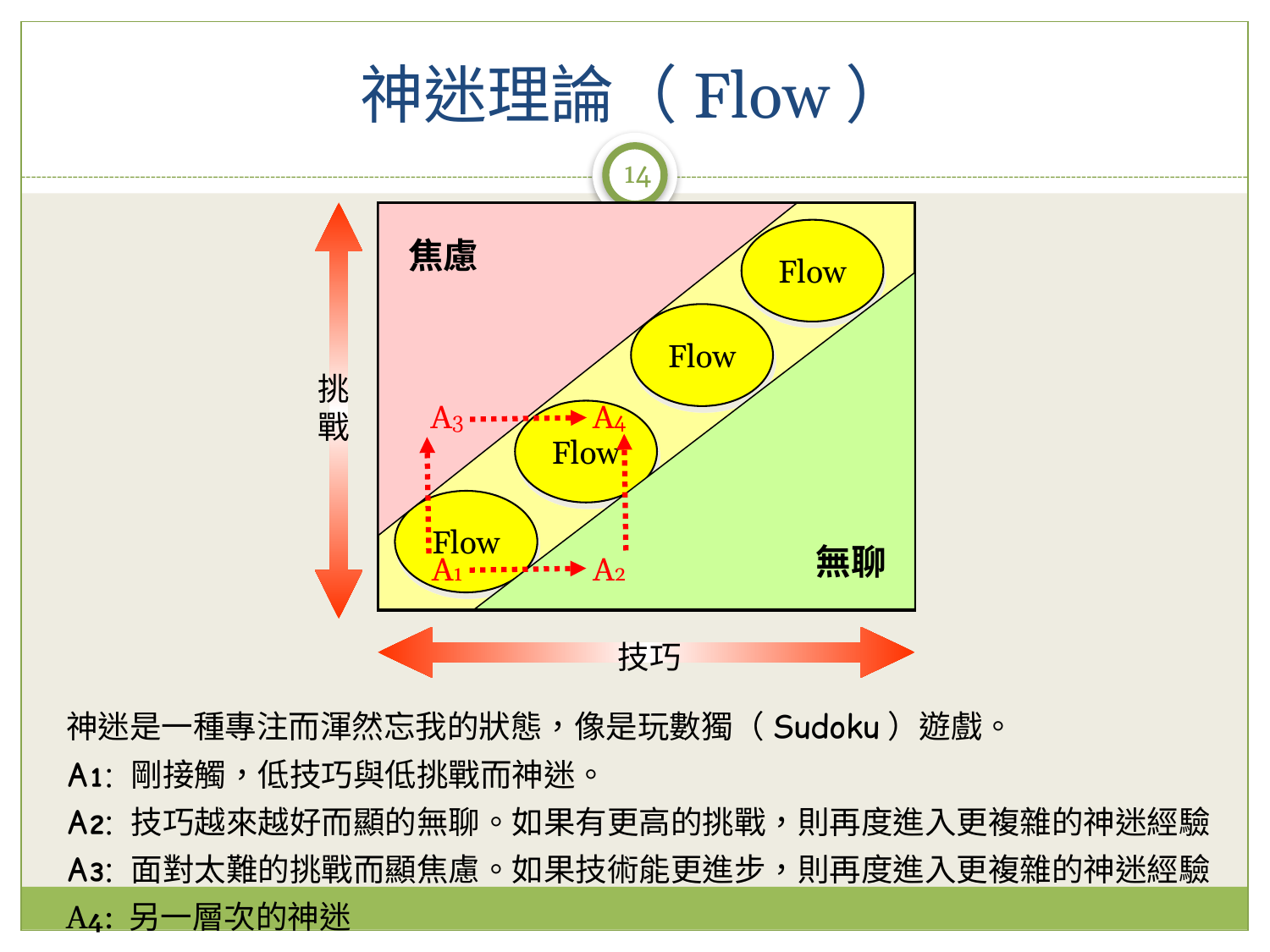

# 神迷理論（Flow）

14

Flow

焦慮
Flow
挑
戰

A4
A3
Flow

Flow

無聊
A1
A2

技巧
神迷是一種專注而渾然忘我的狀態，像是玩數獨（Sudoku）遊戲。
A1: 剛接觸，低技巧與低挑戰而神迷。
A2: 技巧越來越好而顯的無聊。如果有更高的挑戰，則再度進入更複雜的神迷經驗
A3: 面對太難的挑戰而顯焦慮。如果技術能更進步，則再度進入更複雜的神迷經驗
A4: 另一層次的神迷